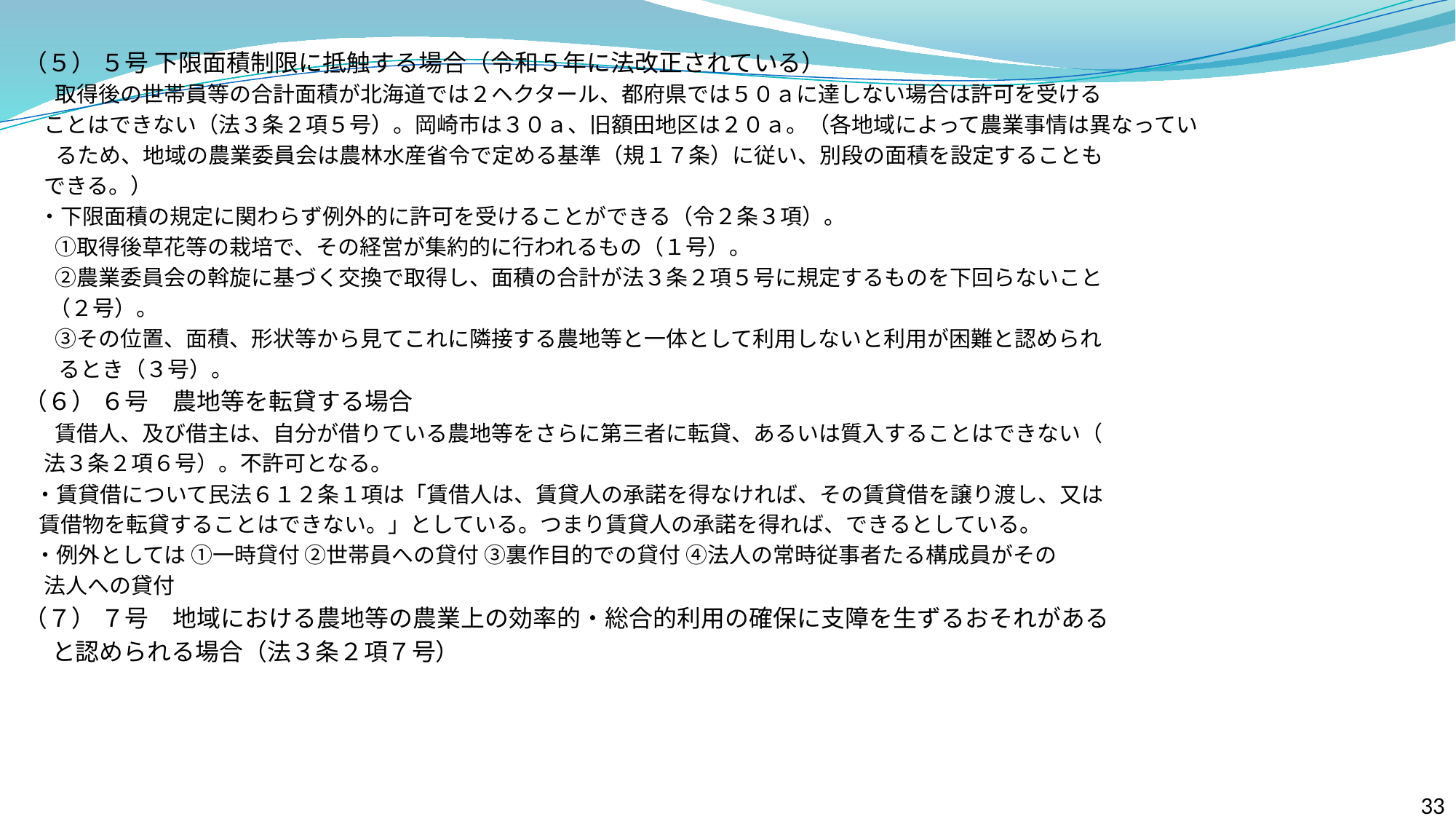

（５） ５号 下限面積制限に抵触する場合（令和５年に法改正されている）
　  取得後の世帯員等の合計面積が北海道では２ヘクタール、都府県では５０ａに達しない場合は許可を受ける
    ことはできない（法３条２項５号）。岡崎市は３０ａ、旧額田地区は２０ａ。（各地域によって農業事情は異なってい
 　 るため、地域の農業委員会は農林水産省令で定める基準（規１７条）に従い、別段の面積を設定することも
    できる。）
   ・下限面積の規定に関わらず例外的に許可を受けることができる（令２条３項）。
　  ①取得後草花等の栽培で、その経営が集約的に行われるもの（１号）。
　  ②農業委員会の斡旋に基づく交換で取得し、面積の合計が法３条２項５号に規定するものを下回らないこと
     （２号）。
　  ③その位置、面積、形状等から見てこれに隣接する農地等と一体として利用しないと利用が困難と認められ
       るとき（３号）。
（６） ６号　農地等を転貸する場合
　  賃借人、及び借主は、自分が借りている農地等をさらに第三者に転貸、あるいは質入することはできない（
    法３条２項６号）。不許可となる。
  ・賃貸借について民法６１２条１項は「賃借人は、賃貸人の承諾を得なければ、その賃貸借を譲り渡し、又は
   賃借物を転貸することはできない。」としている。つまり賃貸人の承諾を得れば、できるとしている。
  ・例外としては ①一時貸付 ②世帯員への貸付 ③裏作目的での貸付 ④法人の常時従事者たる構成員がその
    法人への貸付
（７） ７号　地域における農地等の農業上の効率的・総合的利用の確保に支障を生ずるおそれがある
     と認められる場合（法３条２項７号）

33